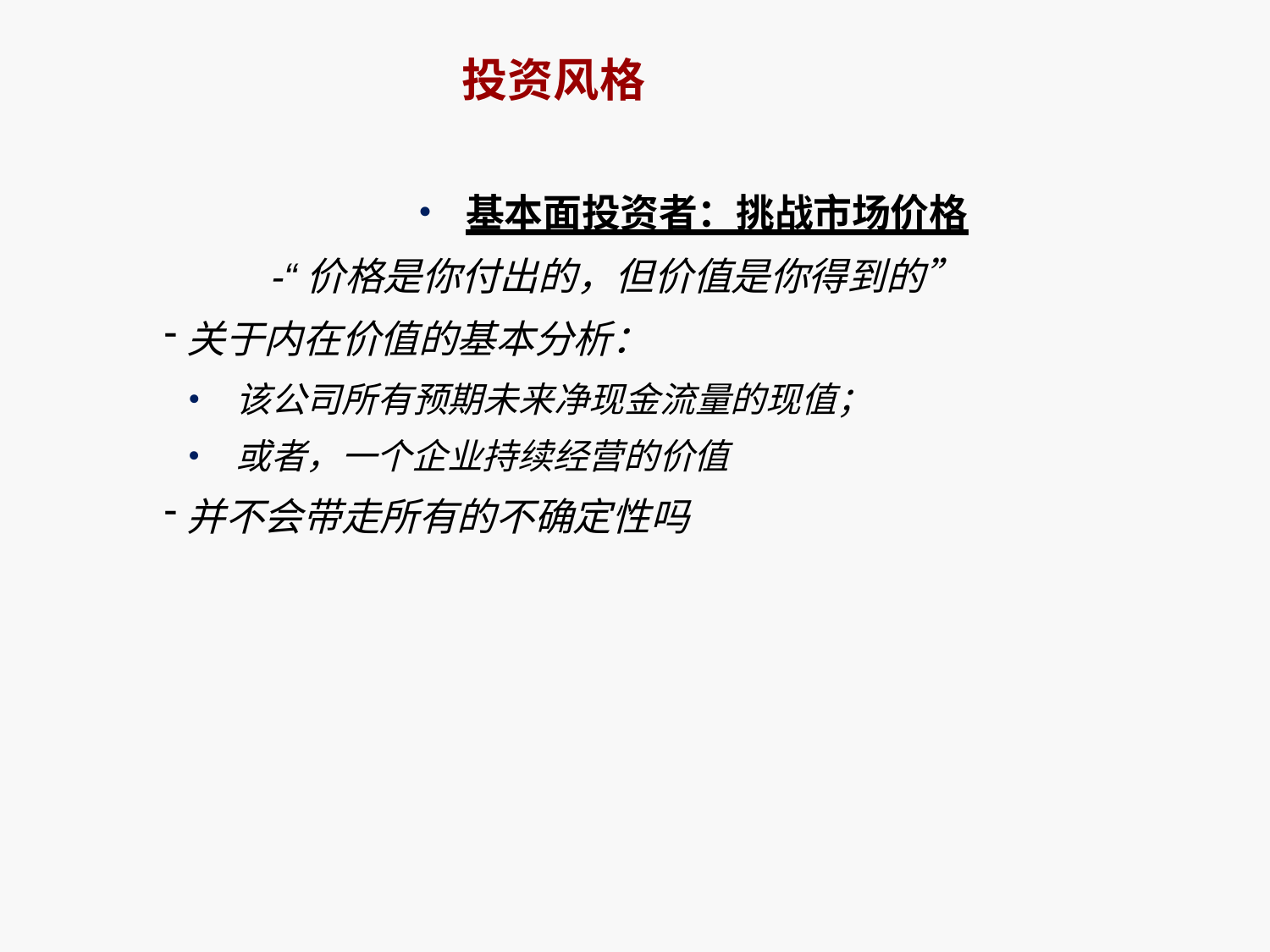

# 投资风格
基本面投资者：挑战市场价格
-“价格是你付出的，但价值是你得到的”
关于内在价值的基本分析：
该公司所有预期未来净现金流量的现值；
或者，一个企业持续经营的价值
并不会带走所有的不确定性吗